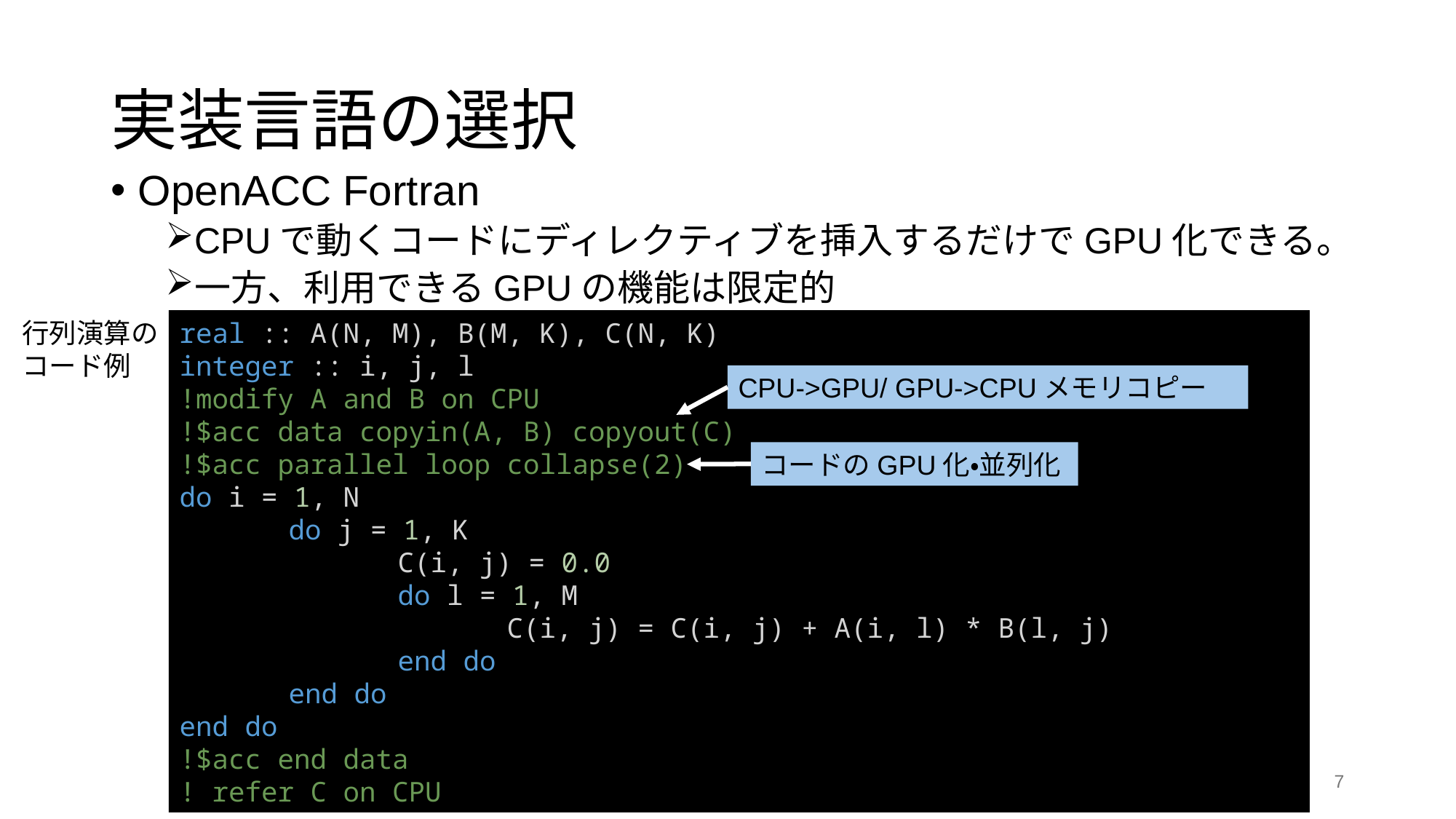

# 実装言語の選択
OpenACC Fortran
CPUで動くコードにディレクティブを挿入するだけでGPU化できる。
一方、利用できるGPUの機能は限定的
行列演算の
コード例
real :: A(N, M), B(M, K), C(N, K)
integer :: i, j, l
!modify A and B on CPU
!$acc data copyin(A, B) copyout(C)
!$acc parallel loop collapse(2)
do i = 1, N
	do j = 1, K
		C(i, j) = 0.0
		do l = 1, M
			C(i, j) = C(i, j) + A(i, l) * B(l, j)
		end do
	end do
end do
!$acc end data
! refer C on CPU
CPU->GPU/ GPU->CPUメモリコピー
コードのGPU化・並列化
7